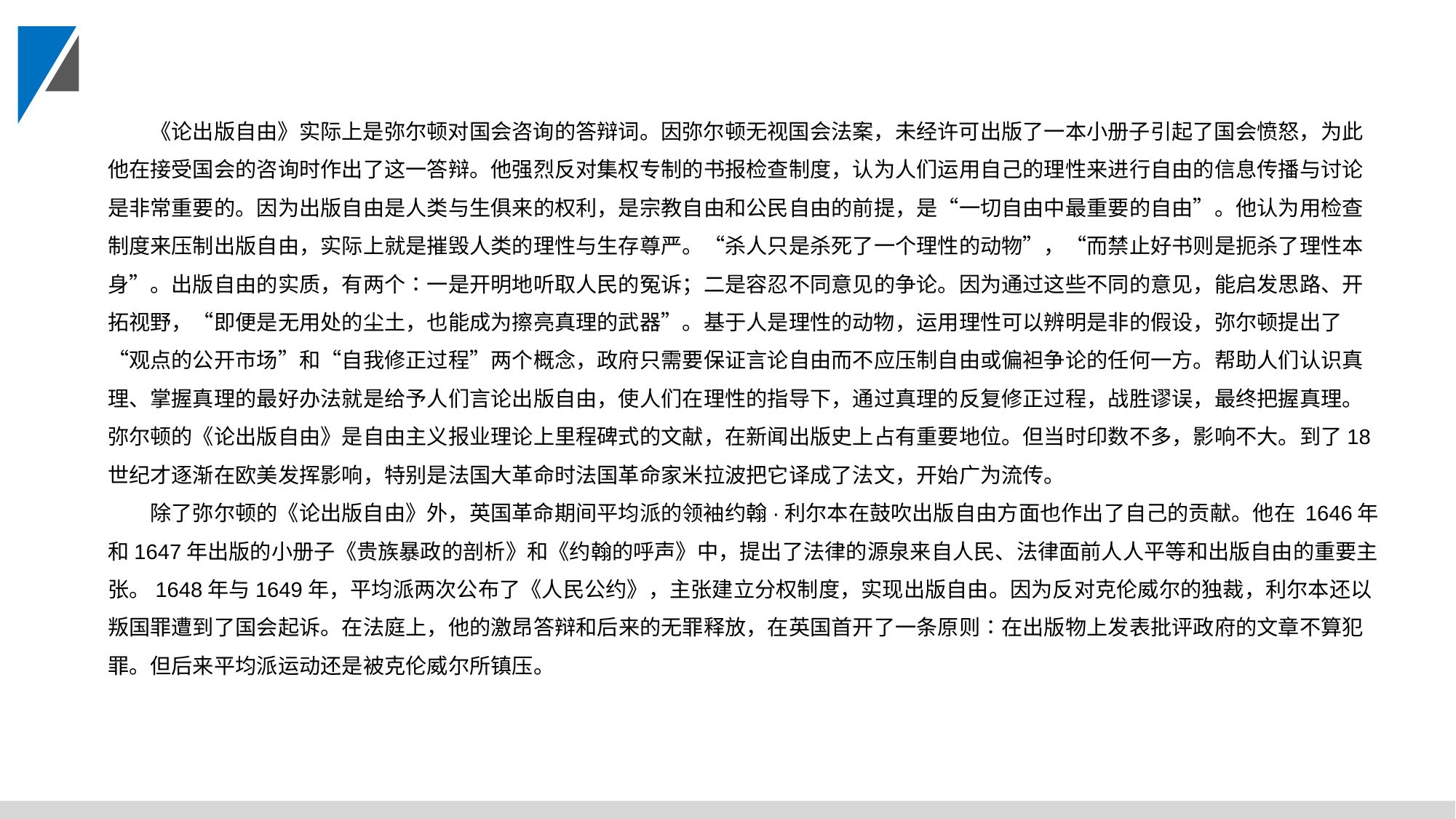

《论出版自由》实际上是弥尔顿对国会咨询的答辩词。因弥尔顿无视国会法案，未经许可出版了一本小册子引起了国会愤怒，为此他在接受国会的咨询时作出了这一答辩。他强烈反对集权专制的书报检查制度，认为人们运用自己的理性来进行自由的信息传播与讨论是非常重要的。因为出版自由是人类与生俱来的权利，是宗教自由和公民自由的前提，是“一切自由中最重要的自由”。他认为用检查制度来压制出版自由，实际上就是摧毁人类的理性与生存尊严。“杀人只是杀死了一个理性的动物”，“而禁止好书则是扼杀了理性本身”。出版自由的实质，有两个∶一是开明地听取人民的冤诉；二是容忍不同意见的争论。因为通过这些不同的意见，能启发思路、开拓视野，“即便是无用处的尘土，也能成为擦亮真理的武器”。基于人是理性的动物，运用理性可以辨明是非的假设，弥尔顿提出了“观点的公开市场”和“自我修正过程”两个概念，政府只需要保证言论自由而不应压制自由或偏袒争论的任何一方。帮助人们认识真理、掌握真理的最好办法就是给予人们言论出版自由，使人们在理性的指导下，通过真理的反复修正过程，战胜谬误，最终把握真理。弥尔顿的《论出版自由》是自由主义报业理论上里程碑式的文献，在新闻出版史上占有重要地位。但当时印数不多，影响不大。到了18世纪才逐渐在欧美发挥影响，特别是法国大革命时法国革命家米拉波把它译成了法文，开始广为流传。
除了弥尔顿的《论出版自由》外，英国革命期间平均派的领袖约翰·利尔本在鼓吹出版自由方面也作出了自己的贡献。他在 1646年和1647年出版的小册子《贵族暴政的剖析》和《约翰的呼声》中，提出了法律的源泉来自人民、法律面前人人平等和出版自由的重要主张。1648年与1649年，平均派两次公布了《人民公约》，主张建立分权制度，实现出版自由。因为反对克伦威尔的独裁，利尔本还以叛国罪遭到了国会起诉。在法庭上，他的激昂答辩和后来的无罪释放，在英国首开了一条原则∶在出版物上发表批评政府的文章不算犯罪。但后来平均派运动还是被克伦威尔所镇压。